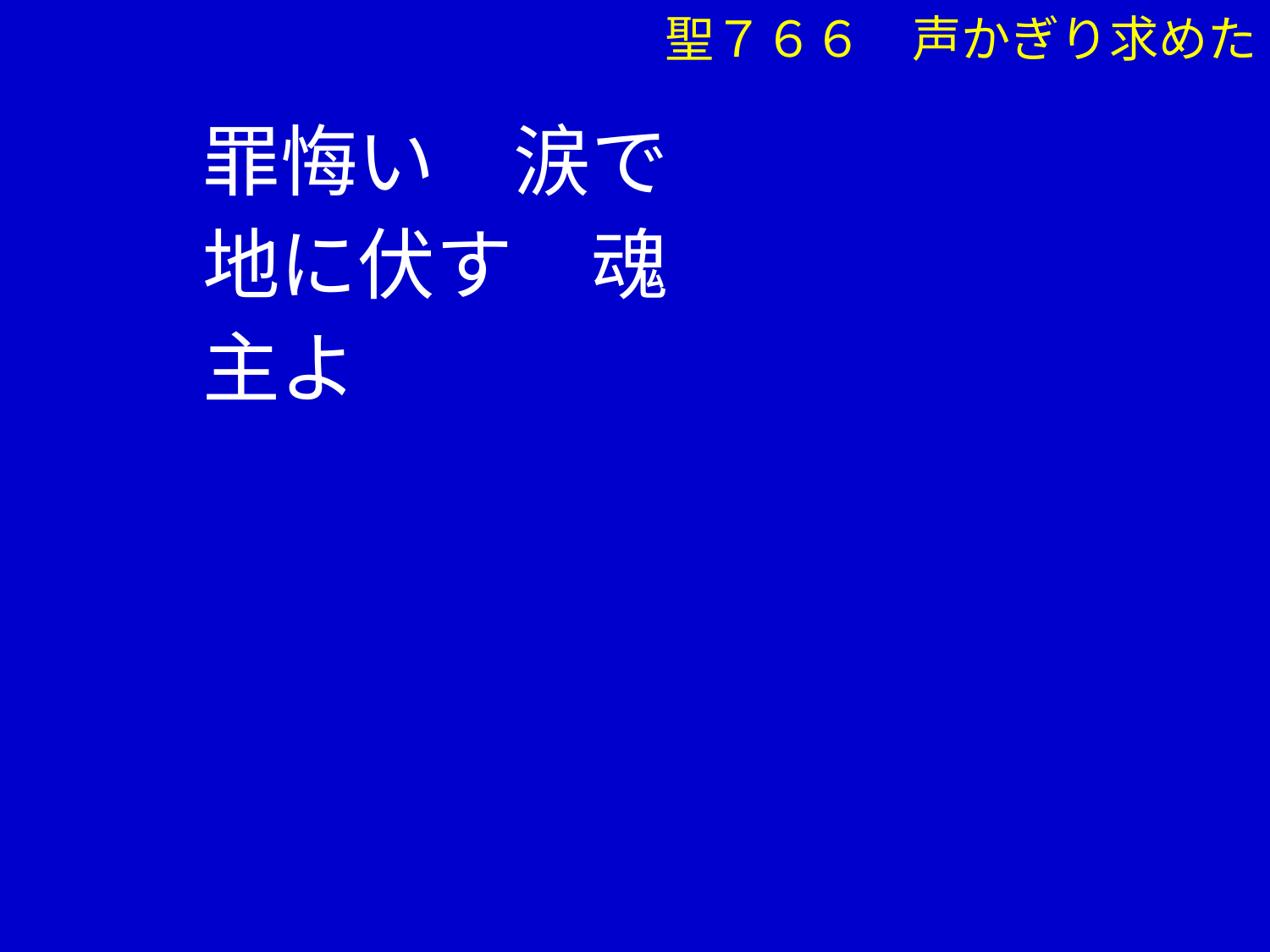

聖７６６　声かぎり求めた
　 罪悔い　涙で
　 地に伏す　魂
　 主よ